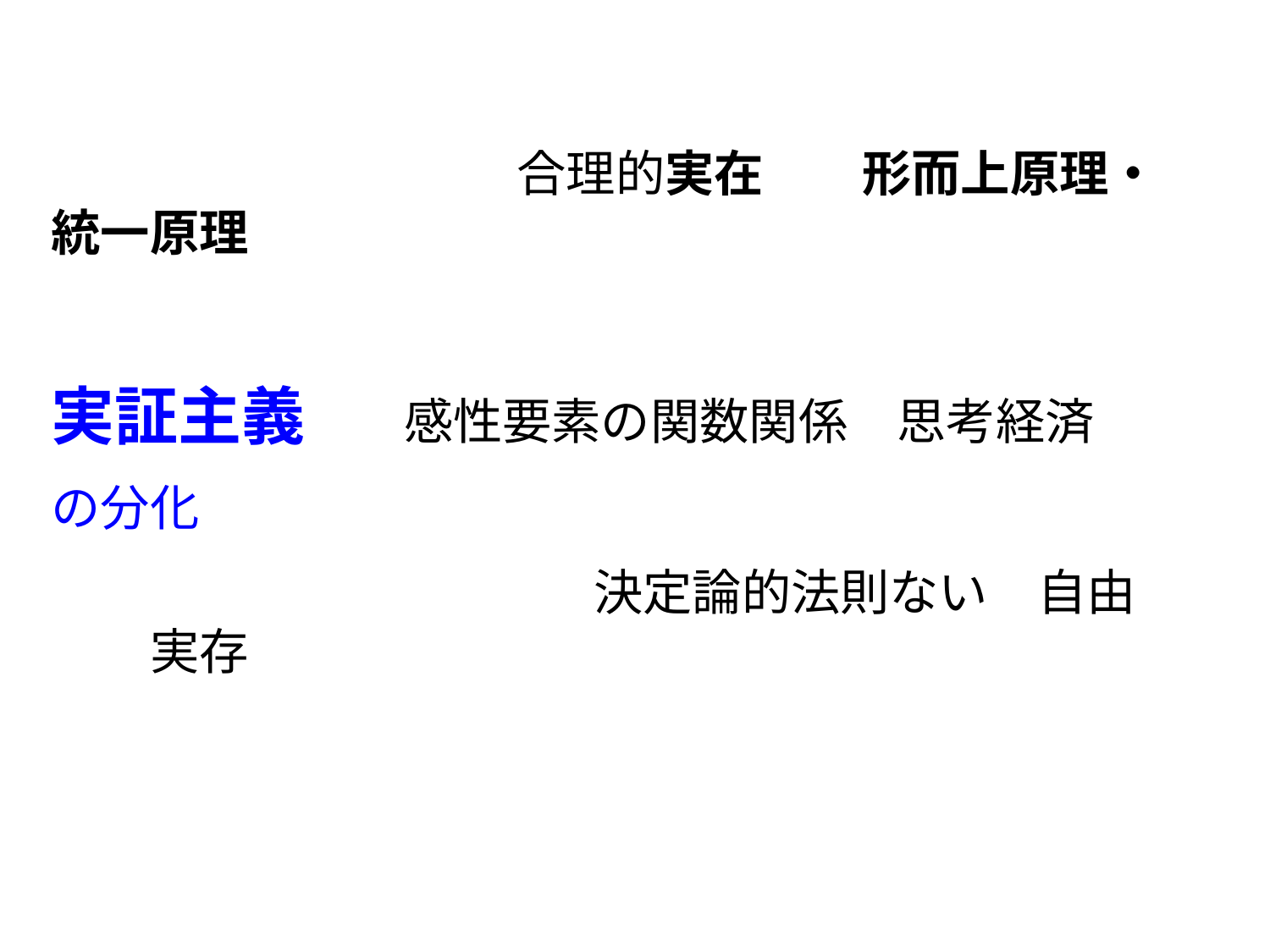

合理的実在　　形而上原理・統一原理

実証主義　　感性要素の関数関係　思考経済
の分化
　　　　　　　　　　　決定論的法則ない　自由　　実存